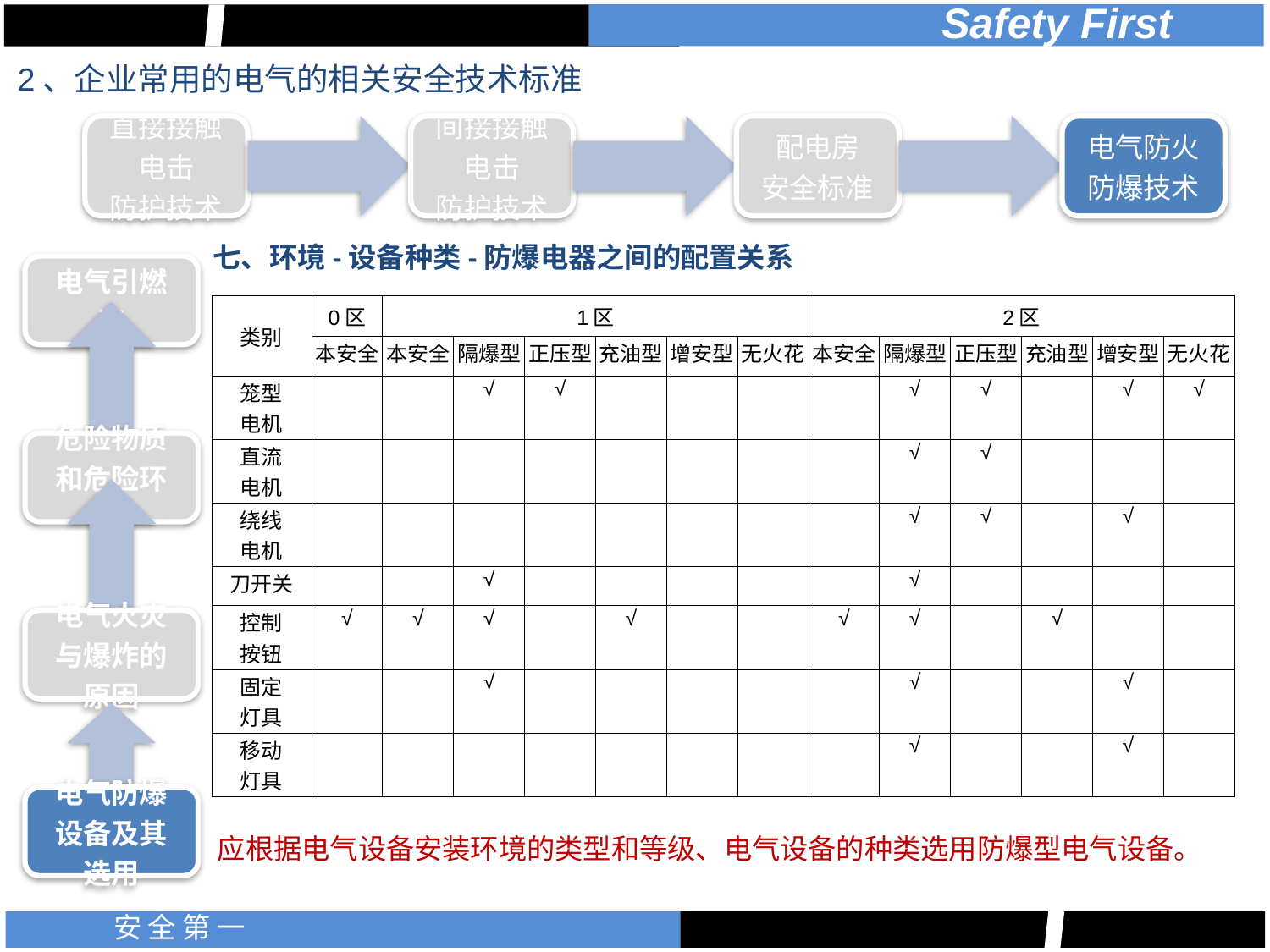

2、企业常用的电气的相关安全技术标准
直接接触电击
防护技术
间接接触电击
防护技术
配电房
安全标准
电气防火
防爆技术
七、环境-设备种类-防爆电器之间的配置关系
危险物质和危险环境
电气引燃源
电气火灾与爆炸的原因
电气防爆设备及其选用
| 类别 | 0区 | 1区 |  |  |  |  |  | 2区 |  |  |  |  |  |
| --- | --- | --- | --- | --- | --- | --- | --- | --- | --- | --- | --- | --- | --- |
|  | 本安全 | 本安全 | 隔爆型 | 正压型 | 充油型 | 增安型 | 无火花 | 本安全 | 隔爆型 | 正压型 | 充油型 | 增安型 | 无火花 |
| 笼型 电机 |  |  | √ | √ |  |  |  |  | √ | √ |  | √ | √ |
| 直流 电机 |  |  |  |  |  |  |  |  | √ | √ |  |  |  |
| 绕线 电机 |  |  |  |  |  |  |  |  | √ | √ |  | √ |  |
| 刀开关 |  |  | √ |  |  |  |  |  | √ |  |  |  |  |
| 控制 按钮 | √ | √ | √ |  | √ |  |  | √ | √ |  | √ |  |  |
| 固定 灯具 |  |  | √ |  |  |  |  |  | √ |  |  | √ |  |
| 移动 灯具 |  |  |  |  |  |  |  |  | √ |  |  | √ |  |
应根据电气设备安装环境的类型和等级、电气设备的种类选用防爆型电气设备。